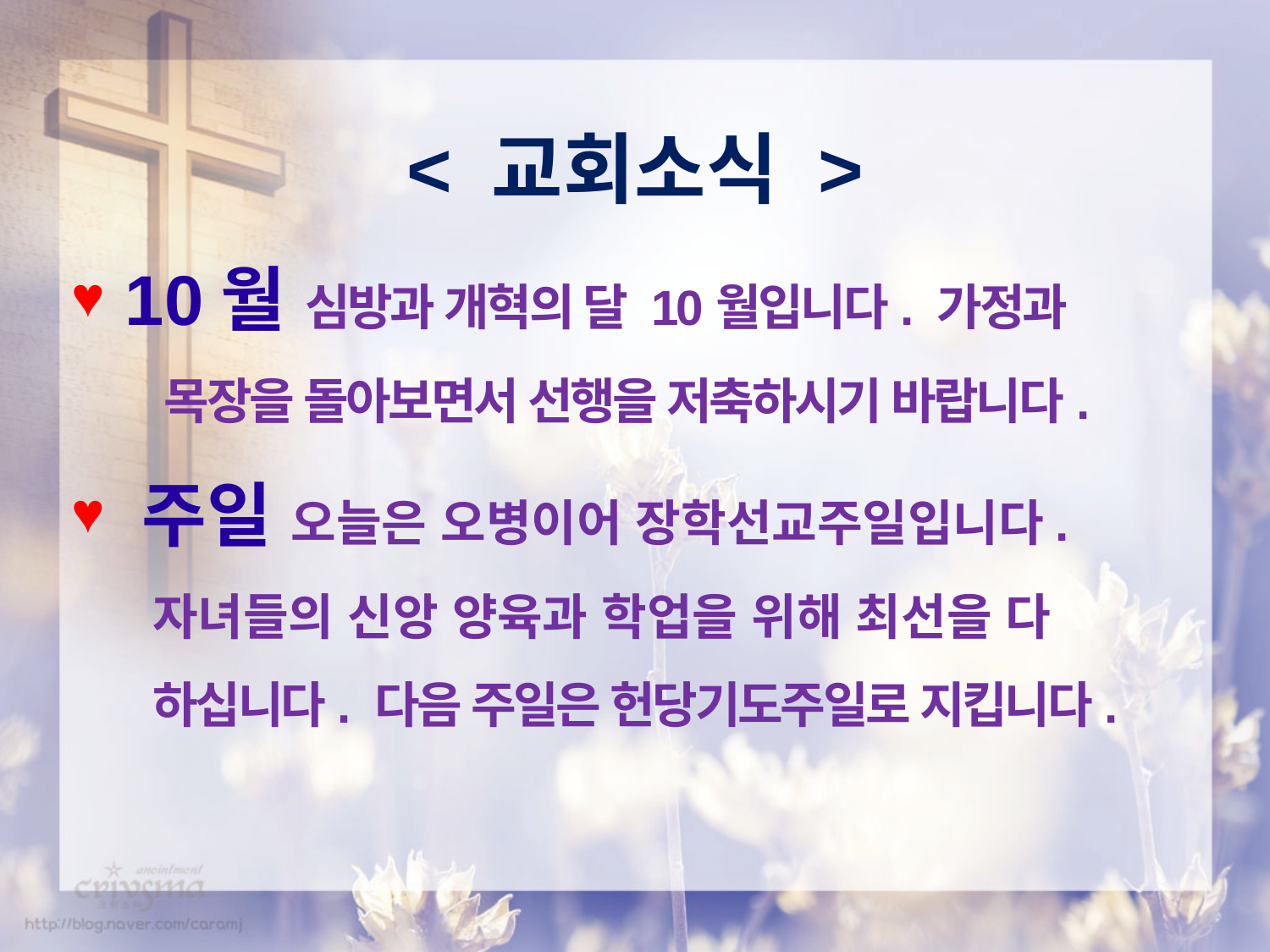

< 교회소식 >
 10월 심방과 개혁의 달 10월입니다. 가정과
       목장을 돌아보면서 선행을 저축하시기 바랍니다.
 주일 오늘은 오병이어 장학선교주일입니다.
     자녀들의 신앙 양육과 학업을 위해 최선을 다
     하십니다. 다음 주일은 헌당기도주일로 지킵니다.